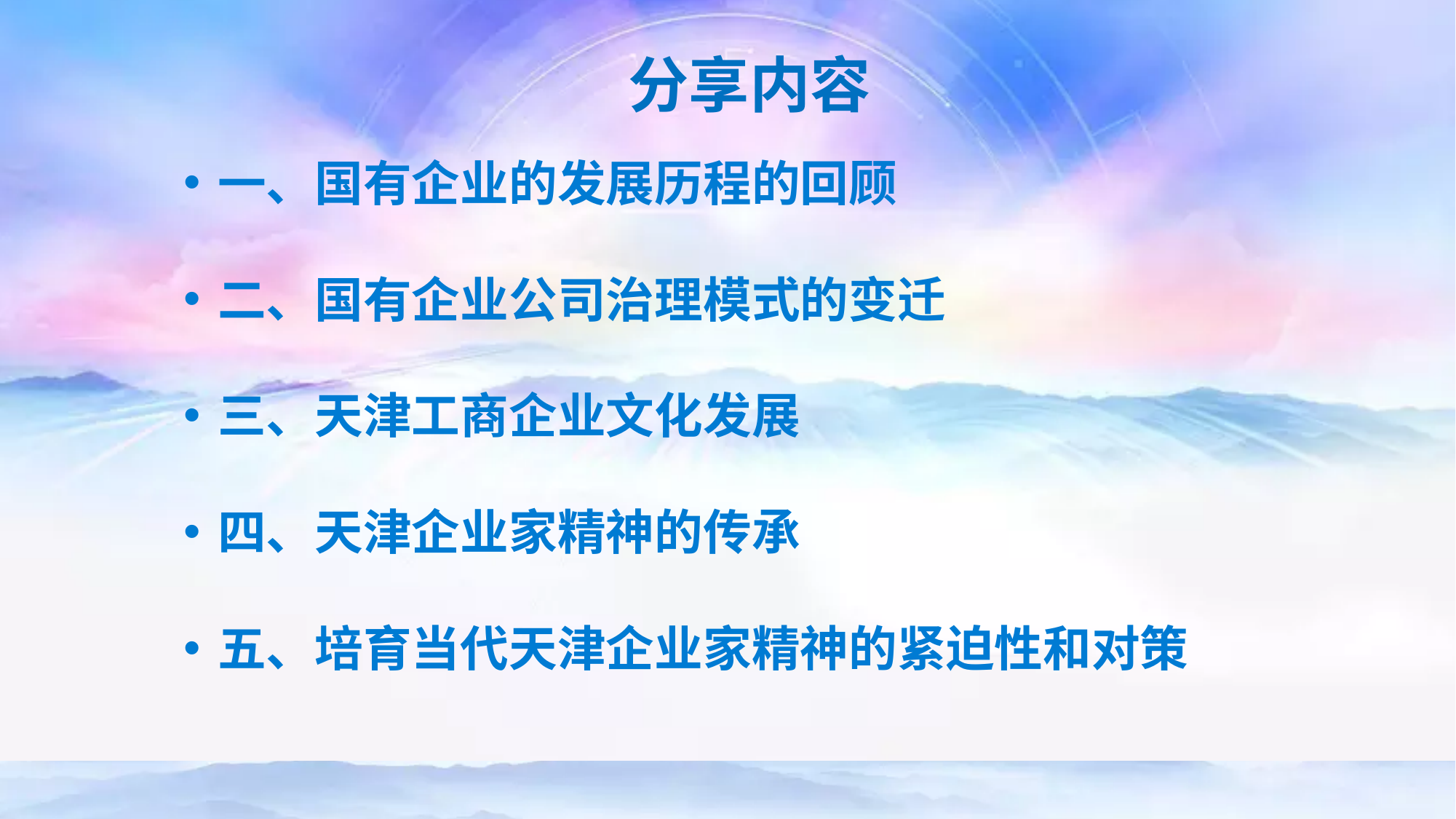

分享内容

一、国有企业的发展历程的回顾

二、国有企业公司治理模式的变迁

三、天津工商企业文化发展

四、天津企业家精神的传承

五、培育当代天津企业家精神的紧迫性和对策

2